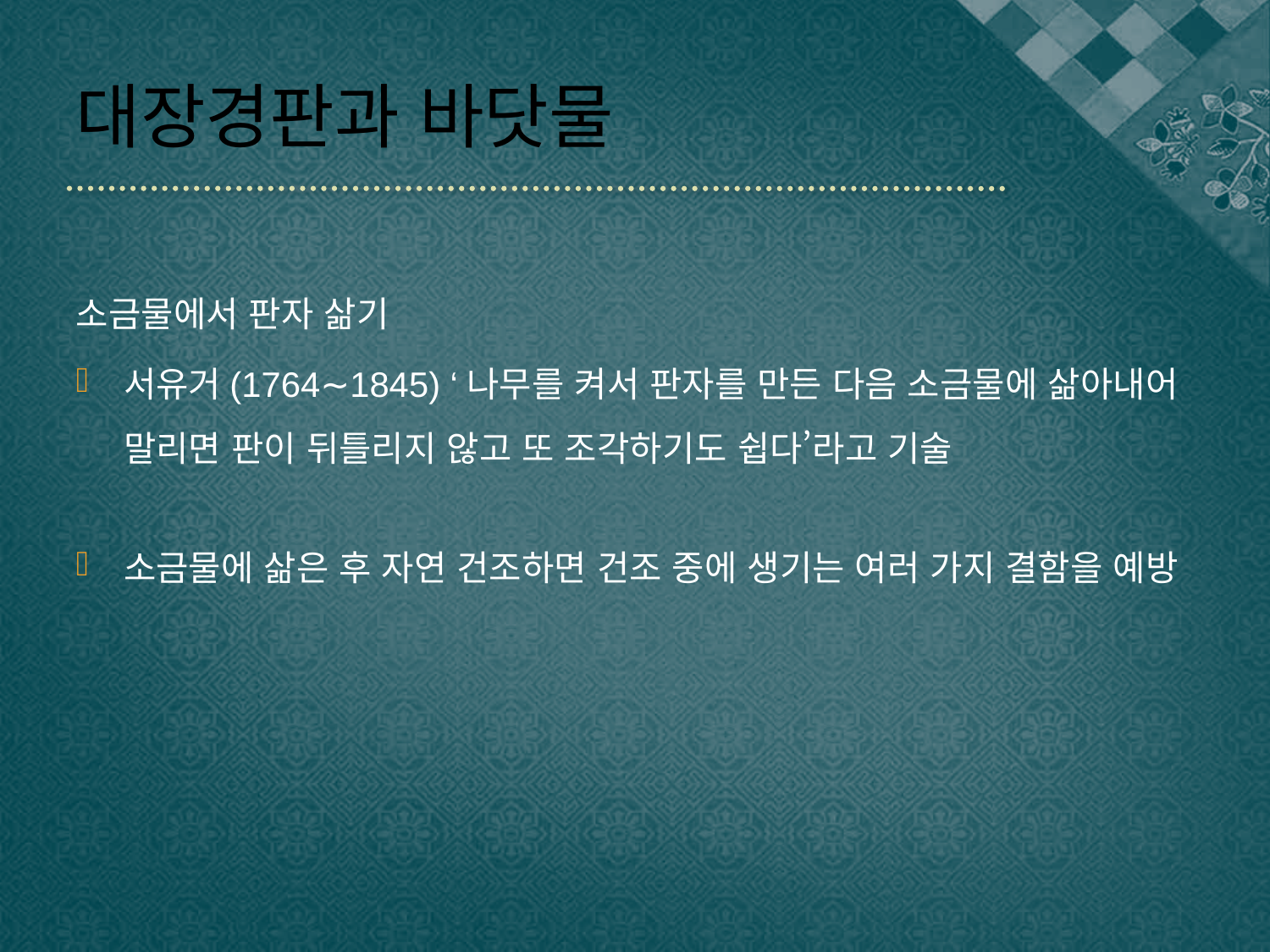

# 대장경판과 바닷물
소금물에서 판자 삶기
서유거(1764∼1845) ‘나무를 켜서 판자를 만든 다음 소금물에 삶아내어 말리면 판이 뒤틀리지 않고 또 조각하기도 쉽다’라고 기술

소금물에 삶은 후 자연 건조하면 건조 중에 생기는 여러 가지 결함을 예방